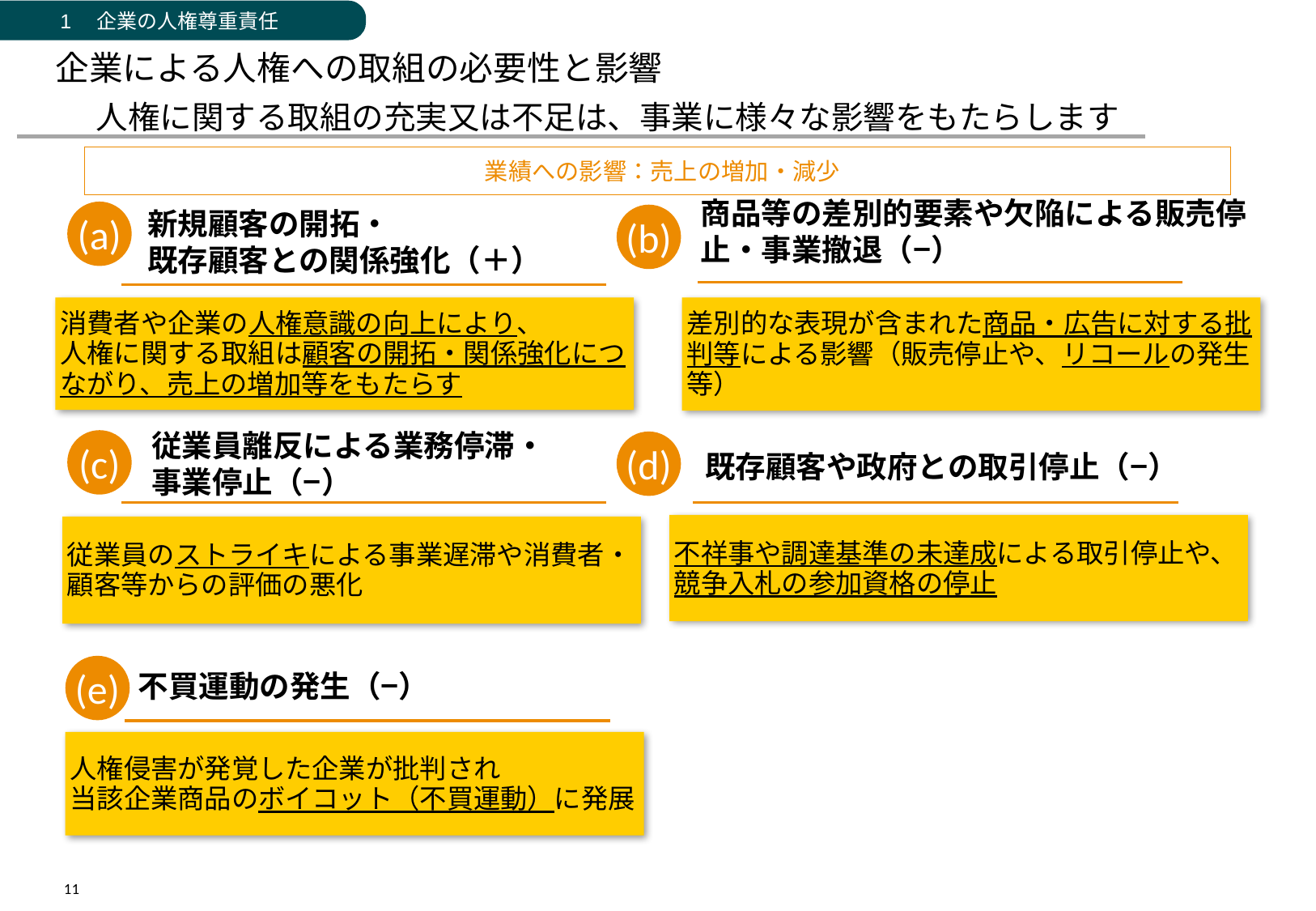

1　企業の人権尊重責任
2. 企業による人権への取組の必要性
企業による人権への取組の必要性と影響
人権に関する取組の充実又は不足は、事業に様々な影響をもたらします
業績への影響：売上の増加・減少
(a)
新規顧客の開拓・
既存顧客との関係強化（＋）
(b)
商品等の差別的要素や欠陥による販売停止・事業撤退（−）

差別的な表現が含まれた商品・広告に対する批判等による影響（販売停止や、リコールの発生等）
消費者や企業の人権意識の向上により、
人権に関する取組は顧客の開拓・関係強化につながり、売上の増加等をもたらす

(c)
従業員離反による業務停滞・
事業停止（−）
(d)
既存顧客や政府との取引停止（−）
不祥事や調達基準の未達成による取引停止や、競争入札の参加資格の停止
従業員のストライキによる事業遅滞や消費者・顧客等からの評価の悪化
(e)
不買運動の発生（−）
人権侵害が発覚した企業が批判され
当該企業商品のボイコット（不買運動）に発展
11